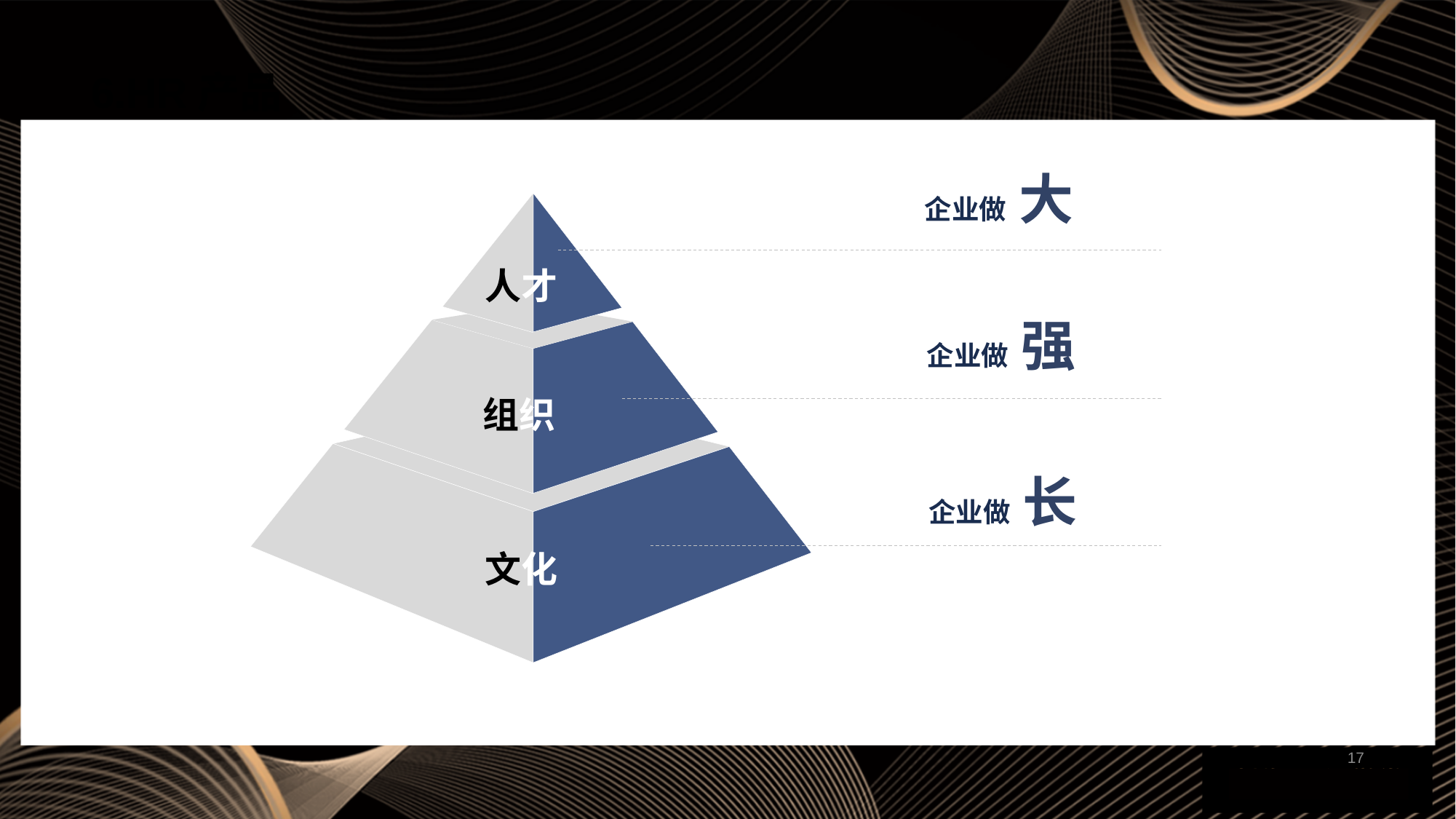

# 6.HR产品
企业做  大

人才
企业做  强

组织

企业做  长
文化
17